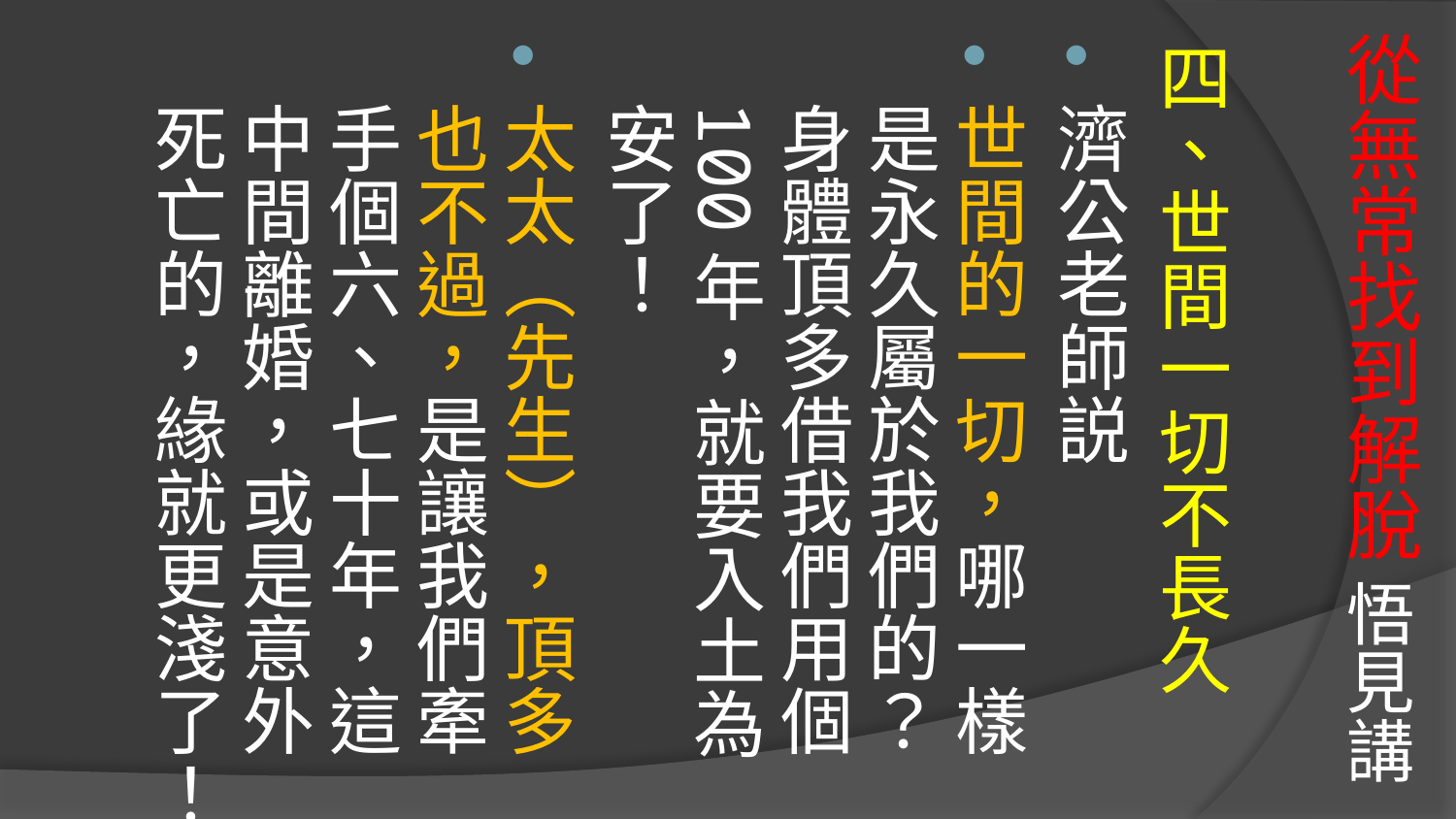

四、世間一切不長久
濟公老師説
世間的一切，哪一樣是永久屬於我們的？身體頂多借我們用個100年，就要入土為安了！
太太（先生），頂多也不過，是讓我們牽手個六、七十年，這中間離婚，或是意外死亡的，緣就更淺了！

# 從無常找到解脫 悟見講